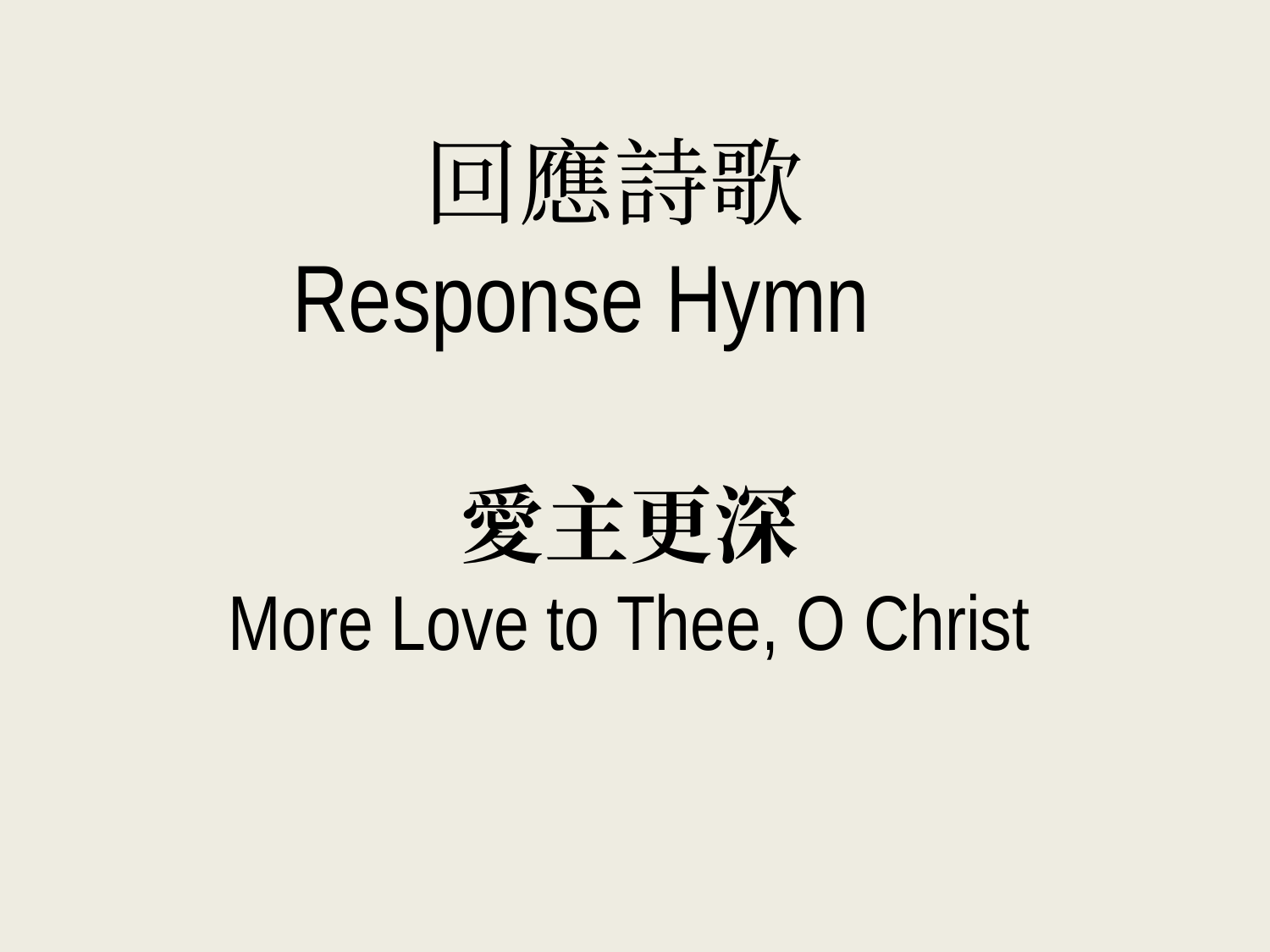

回應詩歌
Response Hymn

愛主更深
More Love to Thee, O Christ